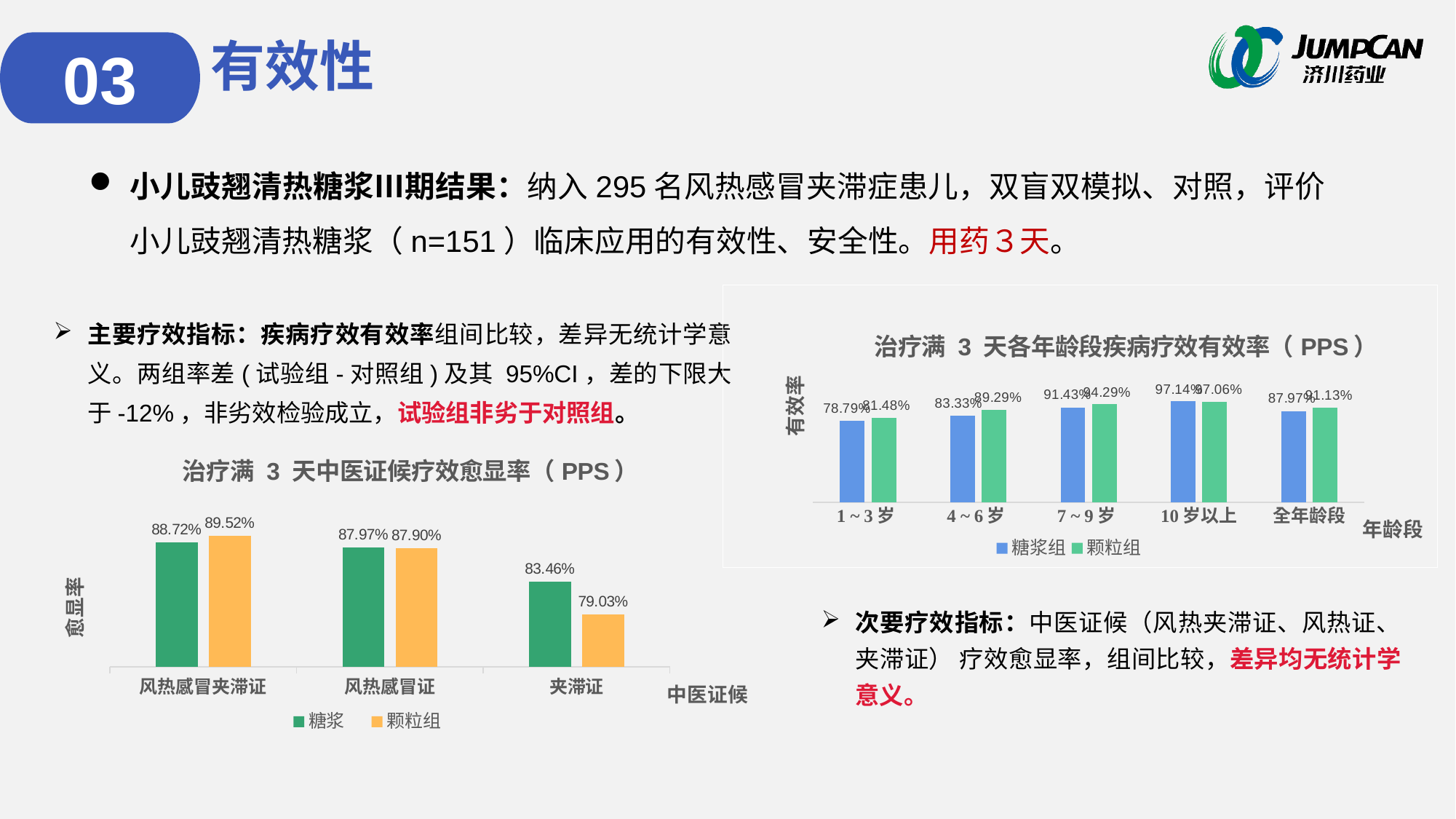

有效性
03
小儿豉翘清热糖浆Ⅲ期结果：纳入295名风热感冒夹滞症患儿，双盲双模拟、对照，评价小儿豉翘清热糖浆（n=151）临床应用的有效性、安全性。用药３天。

### Chart: 治疗满 3 天各年龄段疾病疗效有效率（PPS）

| Category | 糖浆组 | 颗粒组 |
|---|---|---|
| 1 ~ 3岁  | 0.7879 | 0.8148 |
| 4 ~ 6岁  | 0.8333 | 0.8929 |
| 7 ~ 9岁  | 0.9143 | 0.9429 |
| 10岁以上 | 0.9714 | 0.9706 |
| 全年龄段 | 0.8797 | 0.9113 |
主要疗效指标：疾病疗效有效率组间比较，差异无统计学意义。两组率差(试验组-对照组)及其 95%CI，差的下限大于-12%，非劣效检验成立，试验组非劣于对照组。

### Chart: 治疗满 3 天中医证候疗效愈显率（PPS）

| Category |  | 颗粒组 |
|---|---|---|
| 风热感冒夹滞证 | 0.8872 | 0.8952 |
| 风热感冒证 | 0.8797 | 0.879 |
| 夹滞证 | 0.8346 | 0.7903 |
次要疗效指标：中医证候（风热夹滞证、风热证、夹滞证） 疗效愈显率，组间比较，差异均无统计学意义。